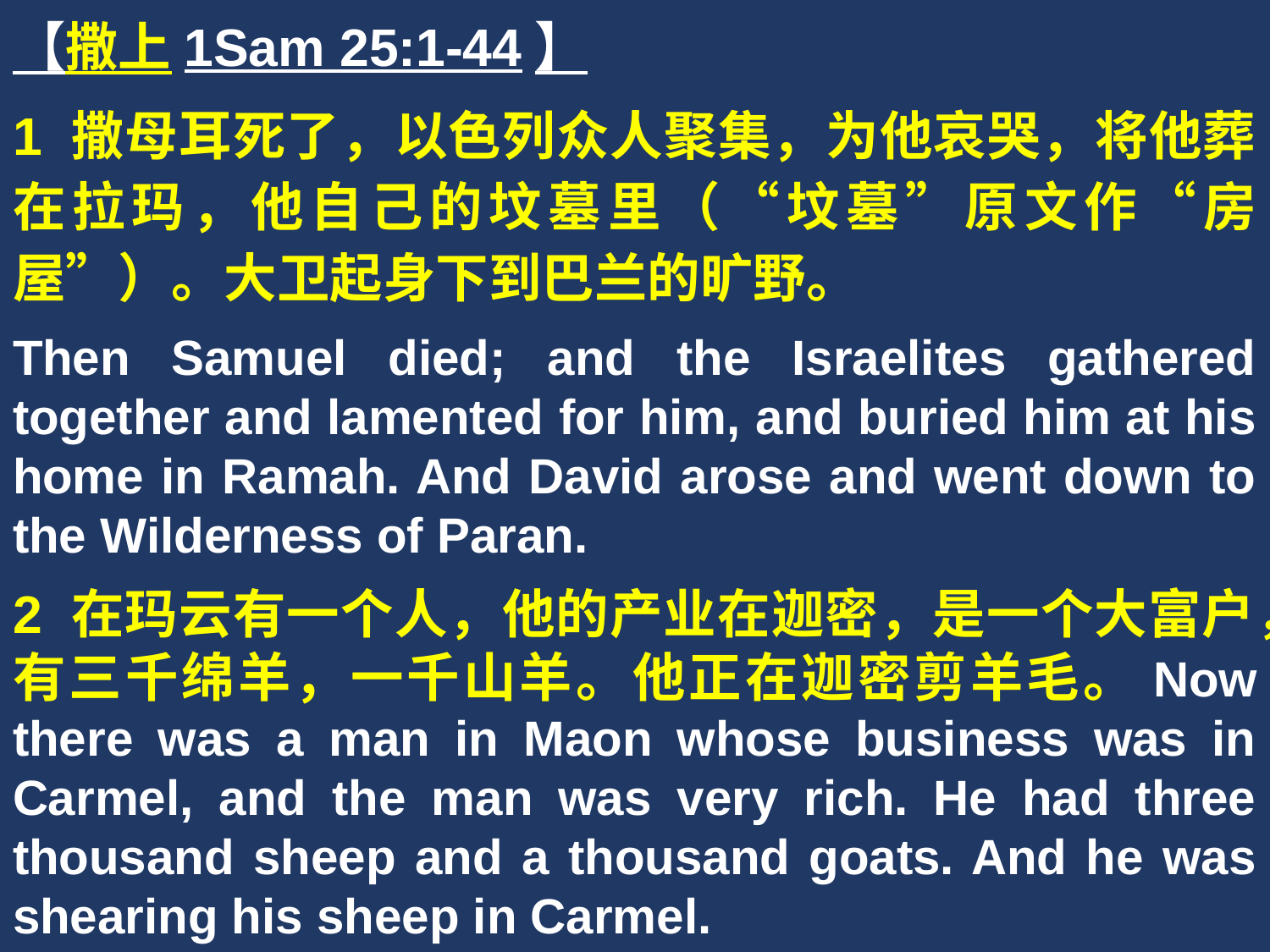

【撒上1Sam 25:1-44】
1 撒母耳死了，以色列众人聚集，为他哀哭，将他葬在拉玛，他自己的坟墓里（“坟墓”原文作“房屋”）。大卫起身下到巴兰的旷野。
Then Samuel died; and the Israelites gathered together and lamented for him, and buried him at his home in Ramah. And David arose and went down to the Wilderness of Paran.
2 在玛云有一个人，他的产业在迦密，是一个大富户，有三千绵羊，一千山羊。他正在迦密剪羊毛。Now there was a man in Maon whose business was in Carmel, and the man was very rich. He had three thousand sheep and a thousand goats. And he was shearing his sheep in Carmel.